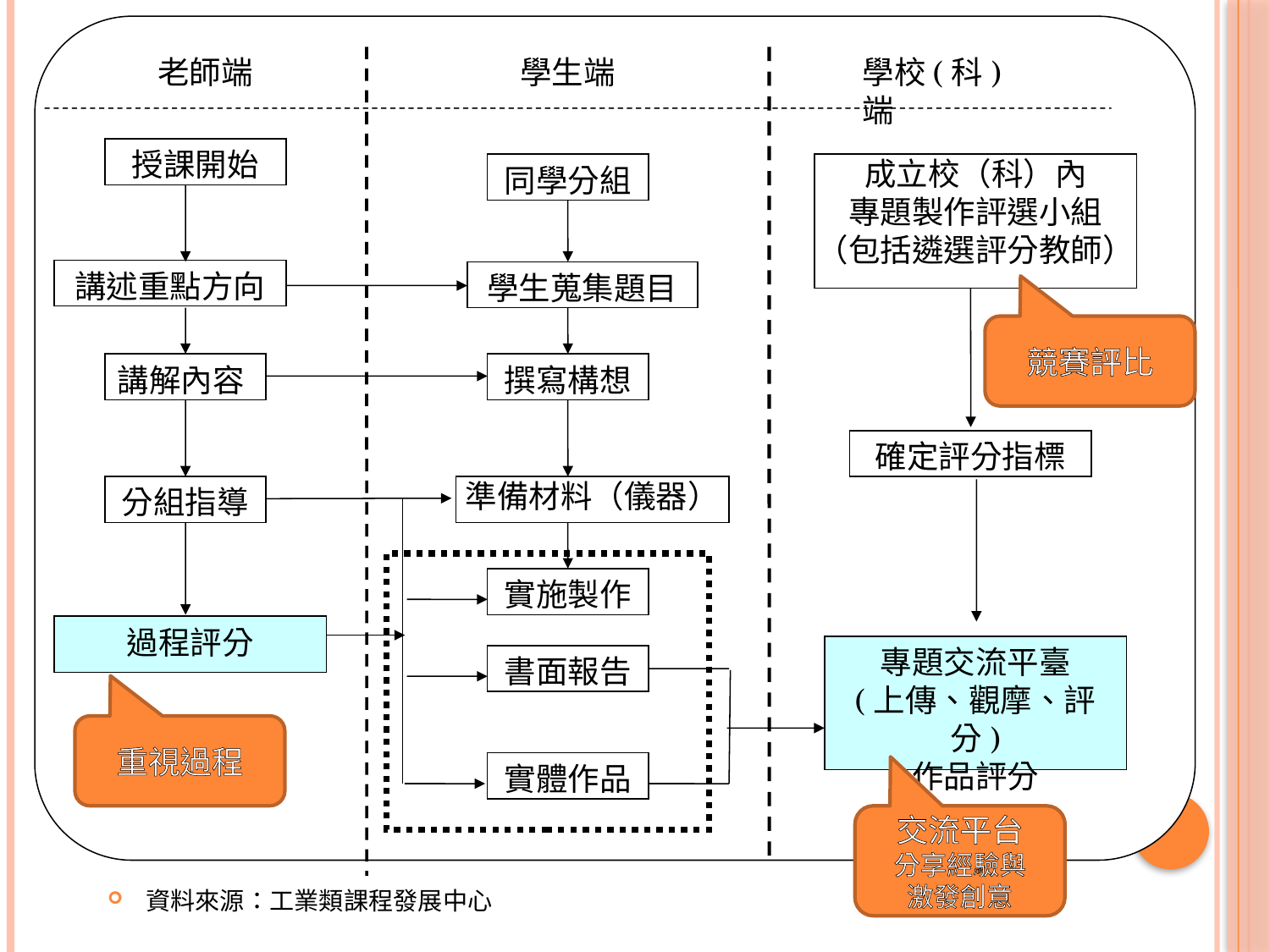

老師端

學生端

學校(科)端

授課開始
同學分組
成立校（科）內
專題製作評選小組
（包括遴選評分教師）

講述重點方向
學生蒐集題目

講解內容
撰寫構想

確定評分指標
分組指導
準備材料（儀器）

實施製作

過程評分

專題交流平臺
(上傳、觀摩、評分)
作品評分
書面報告

實體作品

競賽評比
重視過程
交流平台
分享經驗與
激發創意
資料來源：工業類課程發展中心